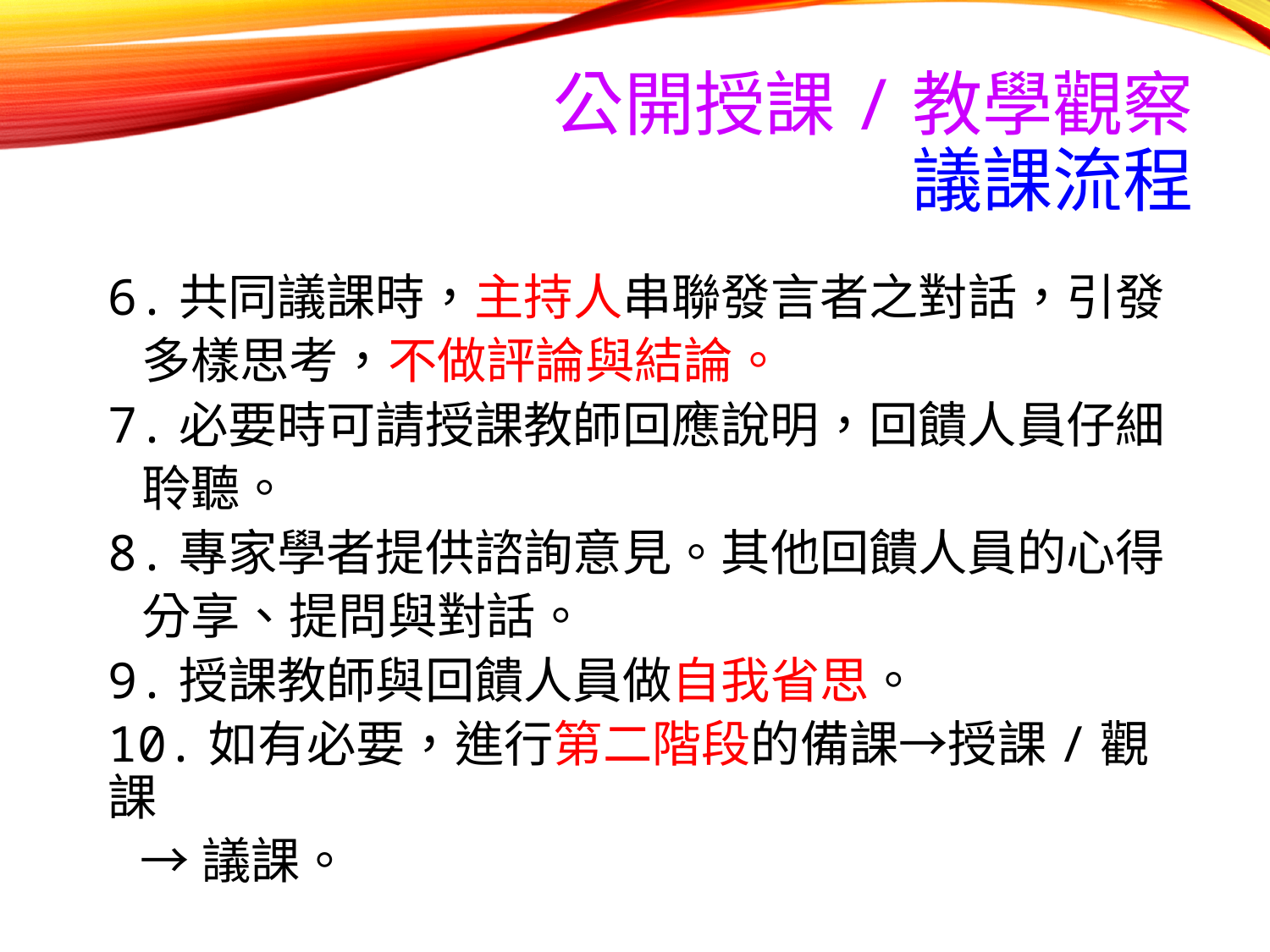

# 公開授課/教學觀察 議課流程
6.共同議課時，主持人串聯發言者之對話，引發
  多樣思考，不做評論與結論。
7.必要時可請授課教師回應說明，回饋人員仔細
  聆聽。
8.專家學者提供諮詢意見。其他回饋人員的心得
  分享、提問與對話。
9.授課教師與回饋人員做自我省思。
10.如有必要，進行第二階段的備課→授課/觀課
   →議課。